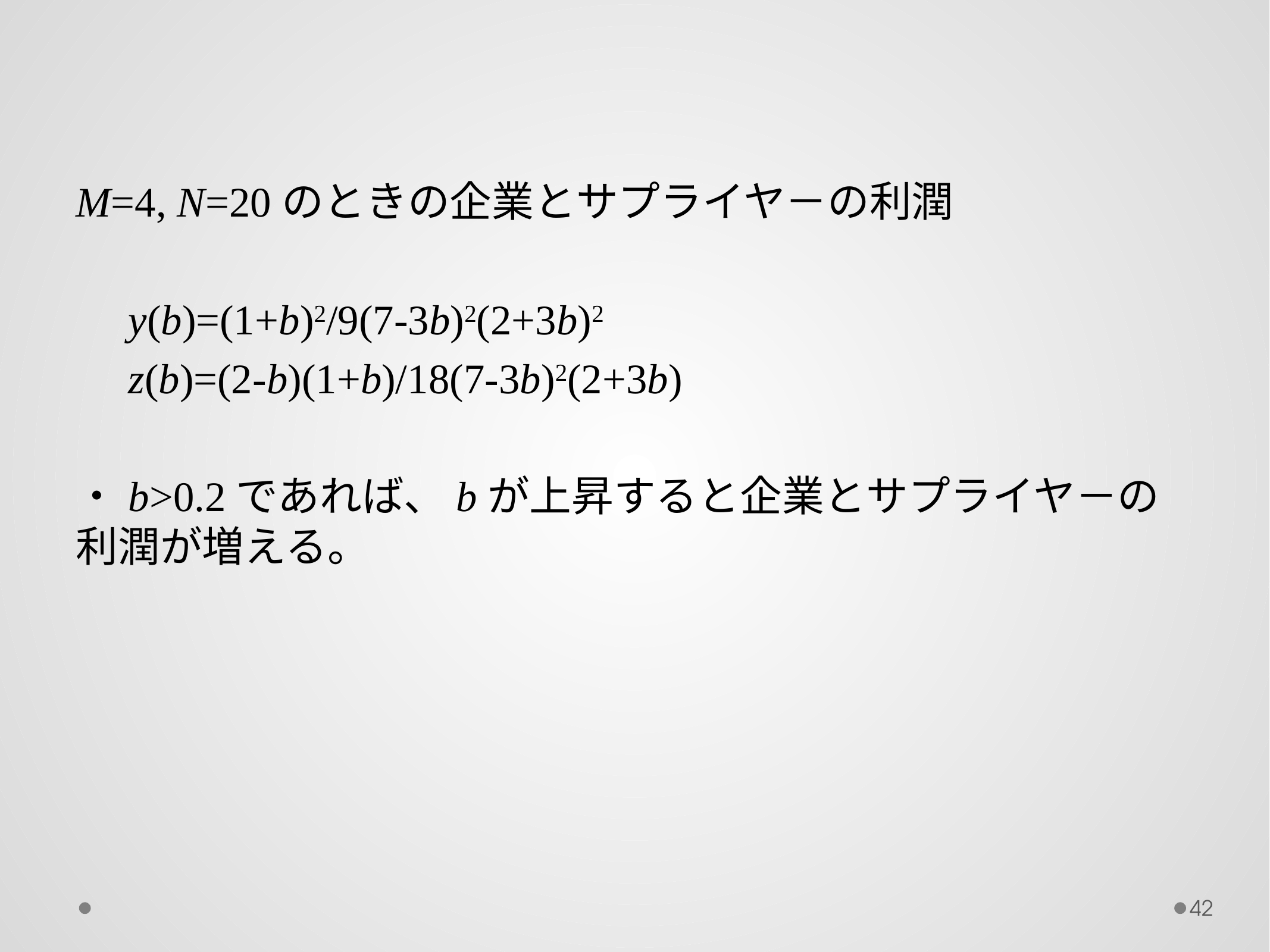

M=4, N=20のときの企業とサプライヤ－の利潤

　y(b)=(1+b)2/9(7-3b)2(2+3b)2
　z(b)=(2-b)(1+b)/18(7-3b)2(2+3b)

・b>0.2であれば、bが上昇すると企業とサプライヤ－の利潤が増える。

42